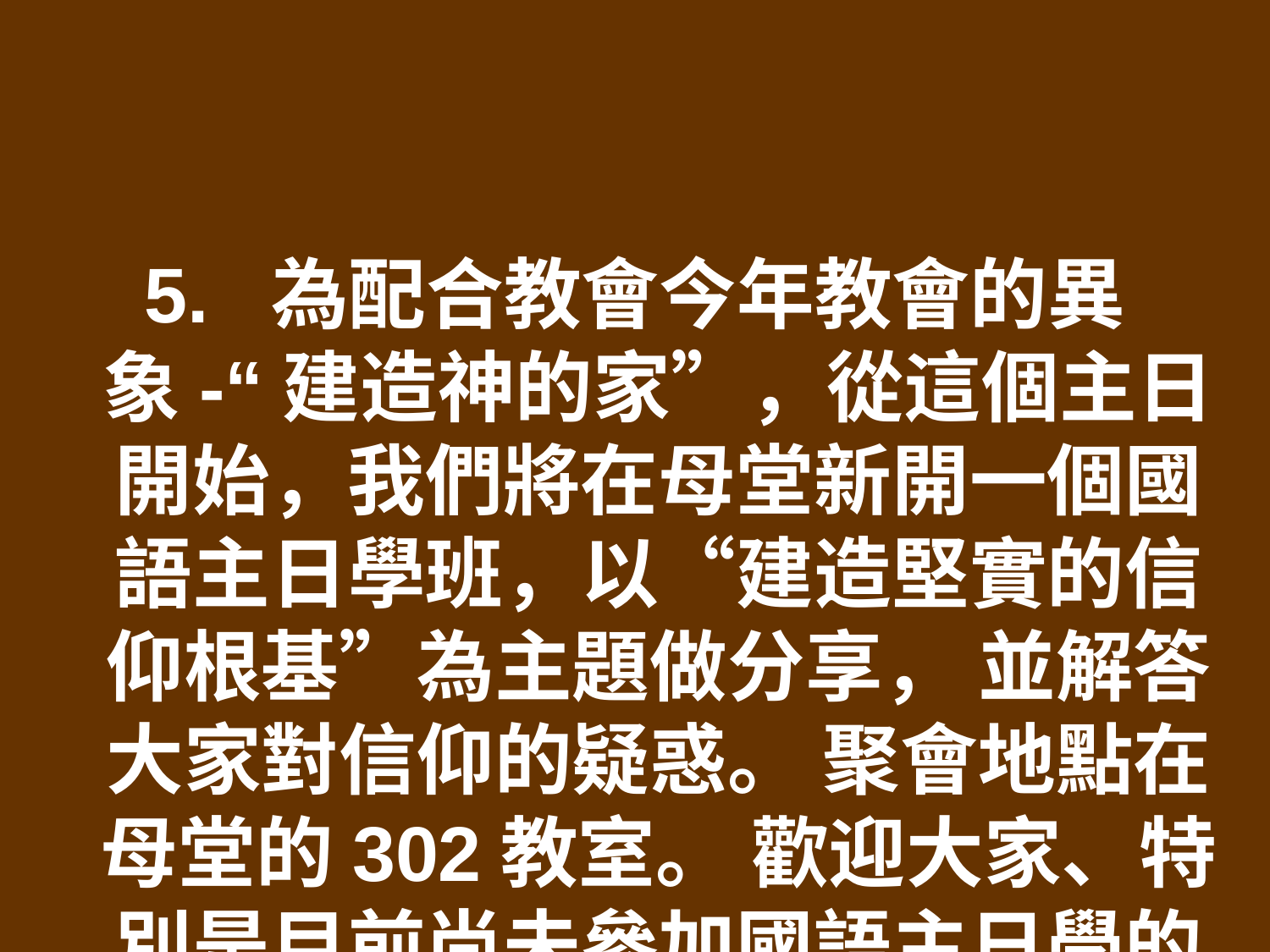

5.  為配合教會今年教會的異象-“建造神的家”，從這個主日開始，我們將在母堂新開一個國語主日學班，以“建造堅實的信仰根基”為主題做分享， 並解答大家對信仰的疑惑。 聚會地點在母堂的302教室。 歡迎大家、特別是目前尚未參加國語主日學的弟兄姊妹和慕道友們來參加。 如想參加，請和錢姚南弟兄聯絡。